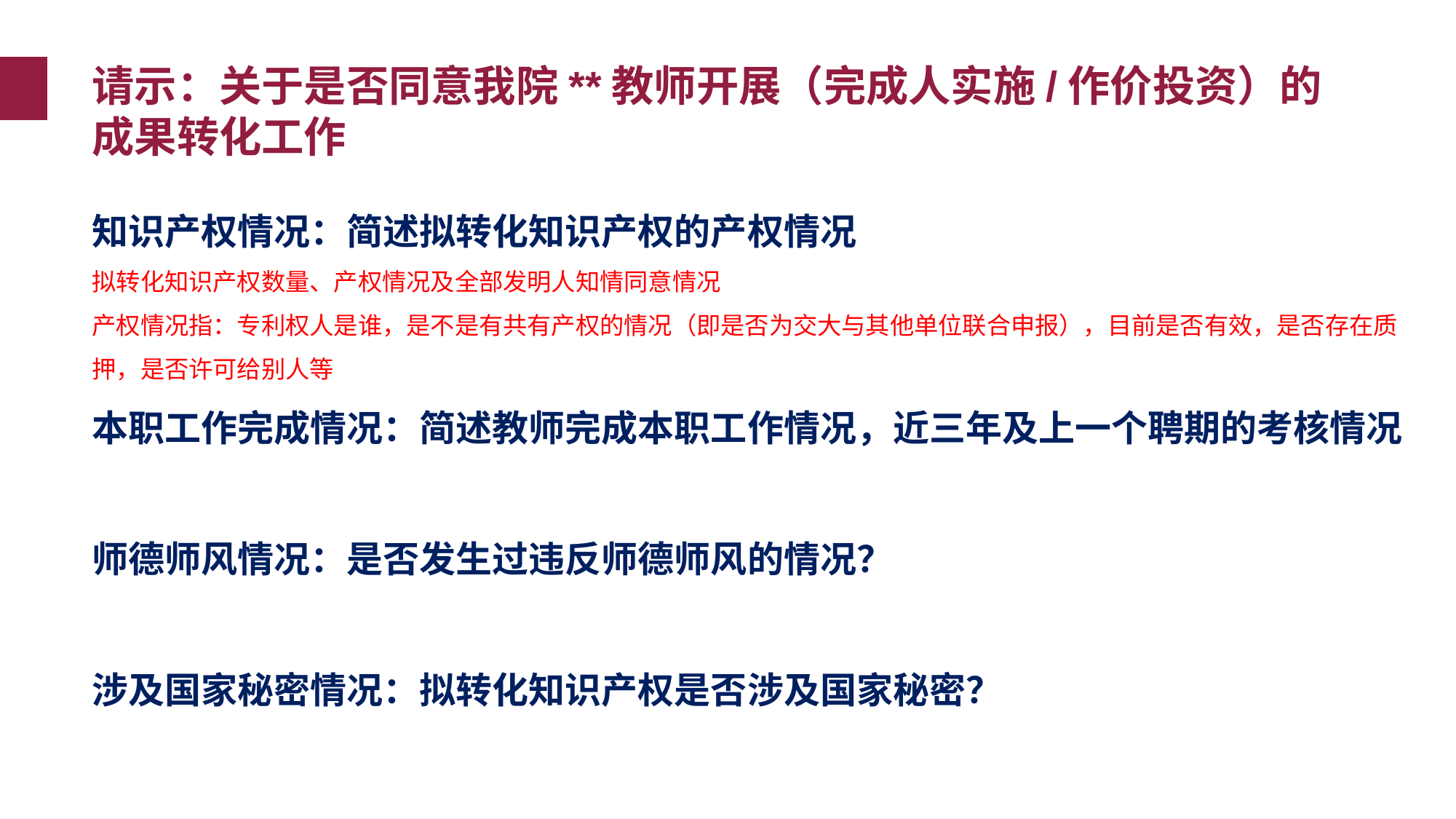

请示：关于是否同意我院**教师开展（完成人实施/作价投资）的成果转化工作

知识产权情况：简述拟转化知识产权的产权情况
拟转化知识产权数量、产权情况及全部发明人知情同意情况
产权情况指：专利权人是谁，是不是有共有产权的情况（即是否为交大与其他单位联合申报），目前是否有效，是否存在质押，是否许可给别人等
本职工作完成情况：简述教师完成本职工作情况，近三年及上一个聘期的考核情况

师德师风情况：是否发生过违反师德师风的情况？

涉及国家秘密情况：拟转化知识产权是否涉及国家秘密？